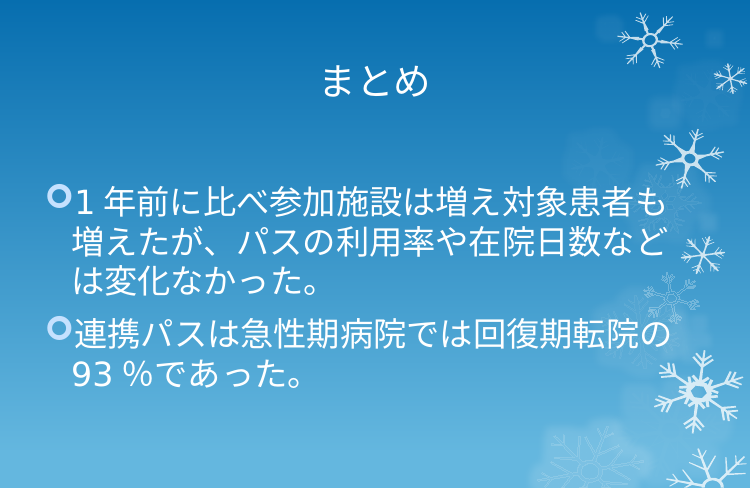

# まとめ
1年前に比べ参加施設は増え対象患者も増えたが、パスの利用率や在院日数などは変化なかった。
連携パスは急性期病院では回復期転院の93％であった。